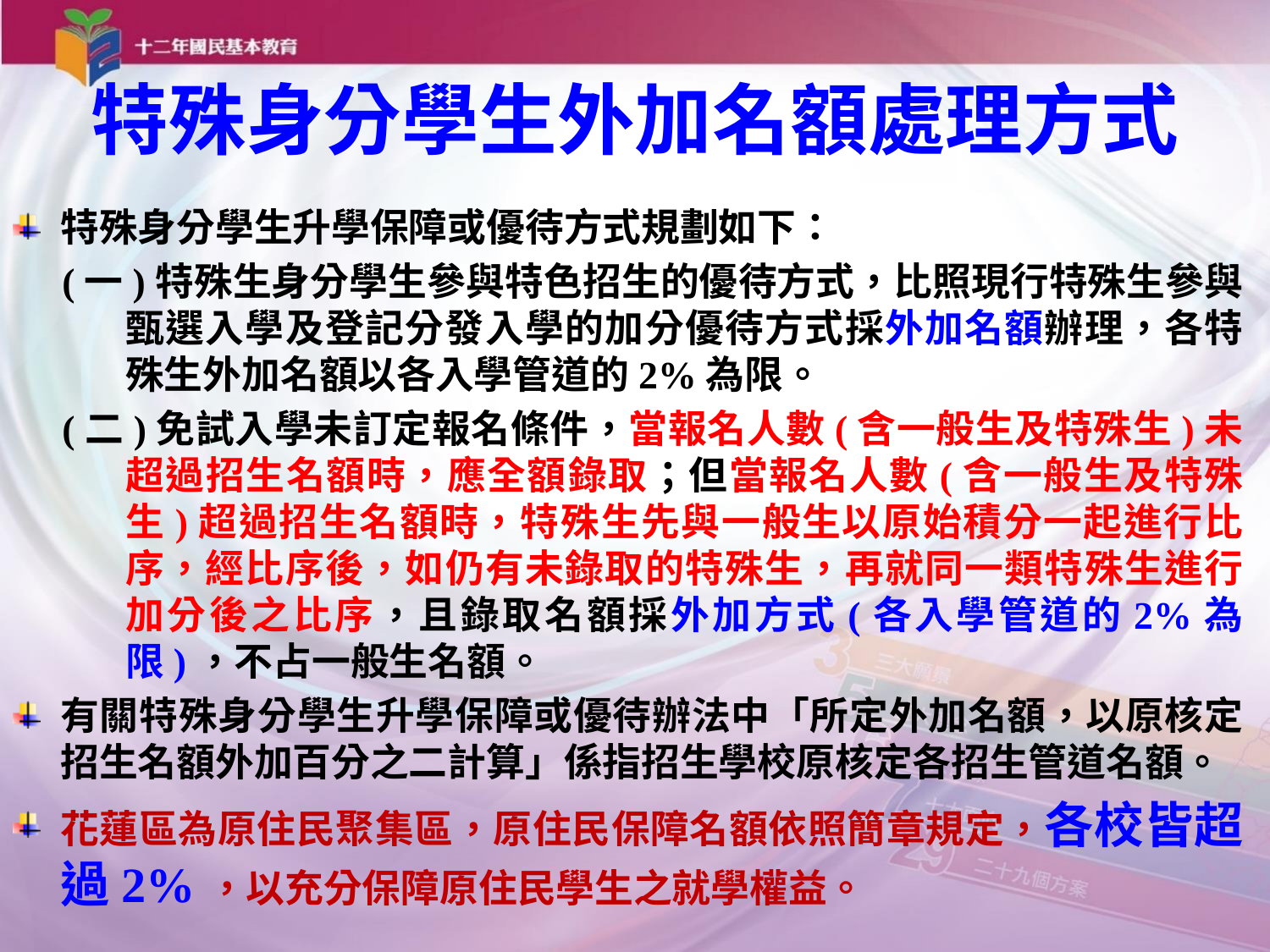

# 特殊身分學生外加名額處理方式
特殊身分學生升學保障或優待方式規劃如下：
(一)特殊生身分學生參與特色招生的優待方式，比照現行特殊生參與甄選入學及登記分發入學的加分優待方式採外加名額辦理，各特殊生外加名額以各入學管道的2%為限。
(二)免試入學未訂定報名條件，當報名人數(含一般生及特殊生)未超過招生名額時，應全額錄取；但當報名人數(含一般生及特殊生)超過招生名額時，特殊生先與一般生以原始積分一起進行比序，經比序後，如仍有未錄取的特殊生，再就同一類特殊生進行加分後之比序，且錄取名額採外加方式(各入學管道的2%為限)，不占一般生名額。
有關特殊身分學生升學保障或優待辦法中「所定外加名額，以原核定招生名額外加百分之二計算」係指招生學校原核定各招生管道名額。
花蓮區為原住民聚集區，原住民保障名額依照簡章規定，各校皆超過2%，以充分保障原住民學生之就學權益。